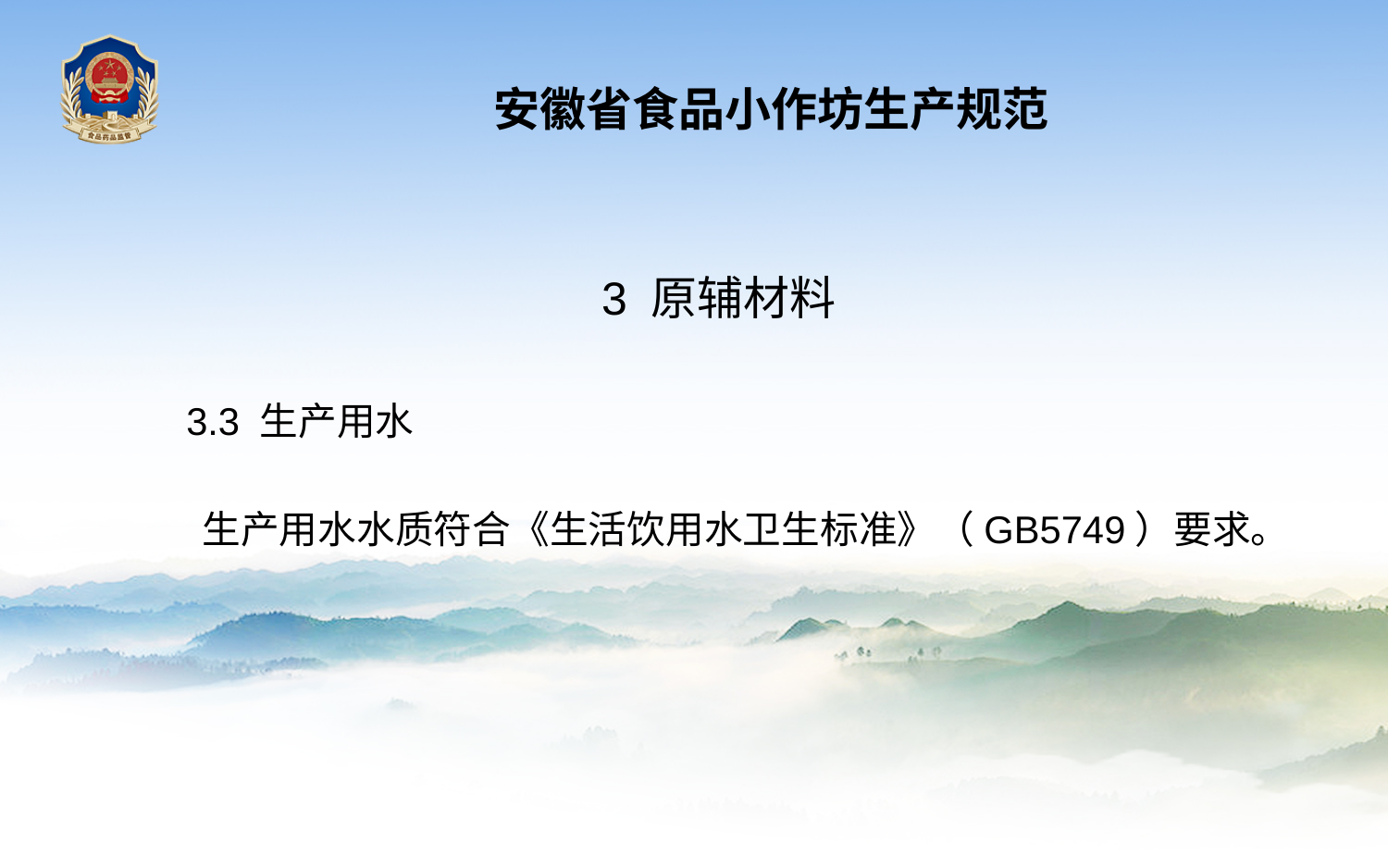

安徽省食品小作坊生产规范

3 原辅材料

     3.3 生产用水

       生产用水水质符合《生活饮用水卫生标准》（GB5749）要求。